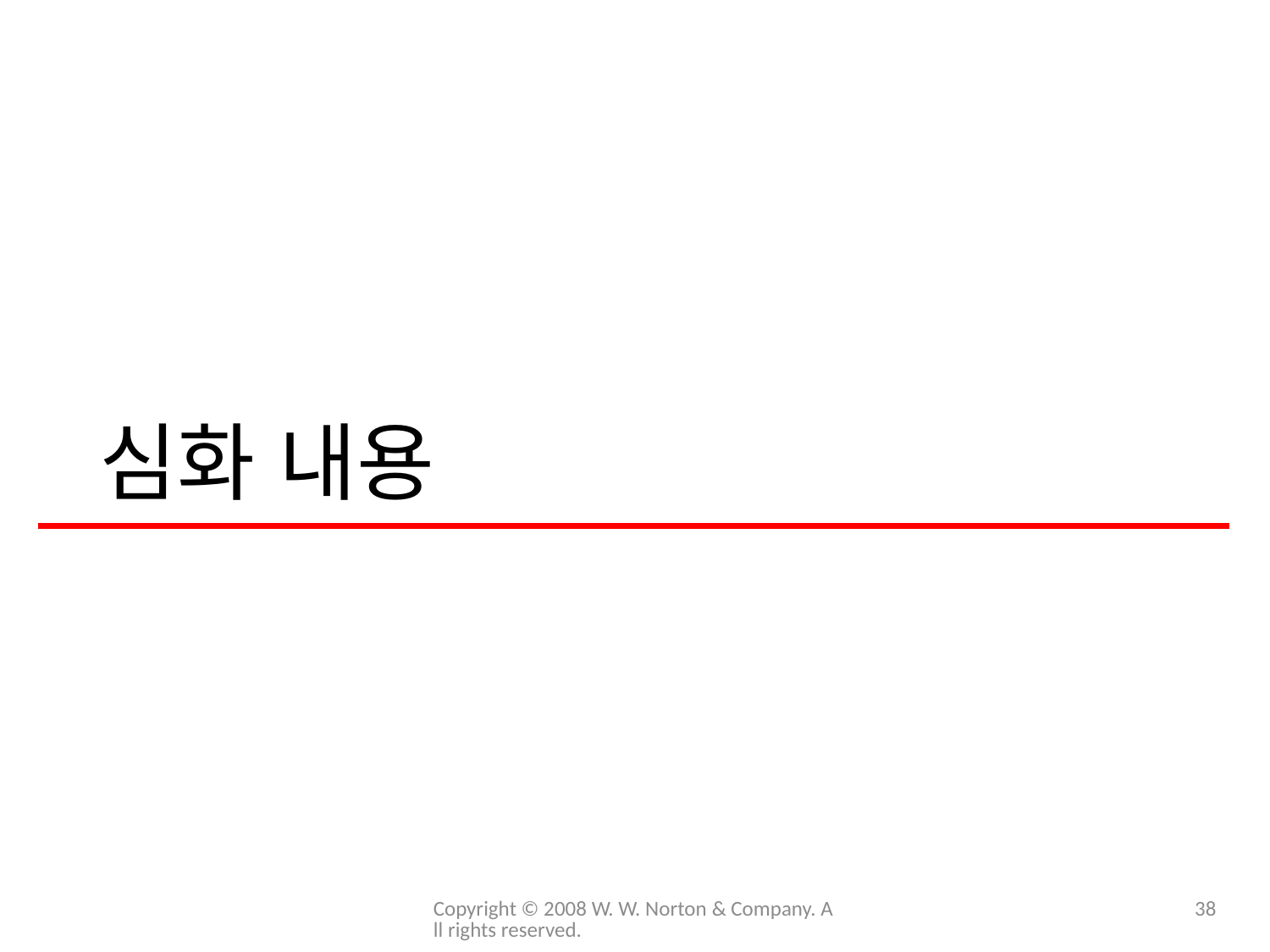

# 심화 내용

Copyright © 2008 W. W. Norton & Company. All rights reserved.
38